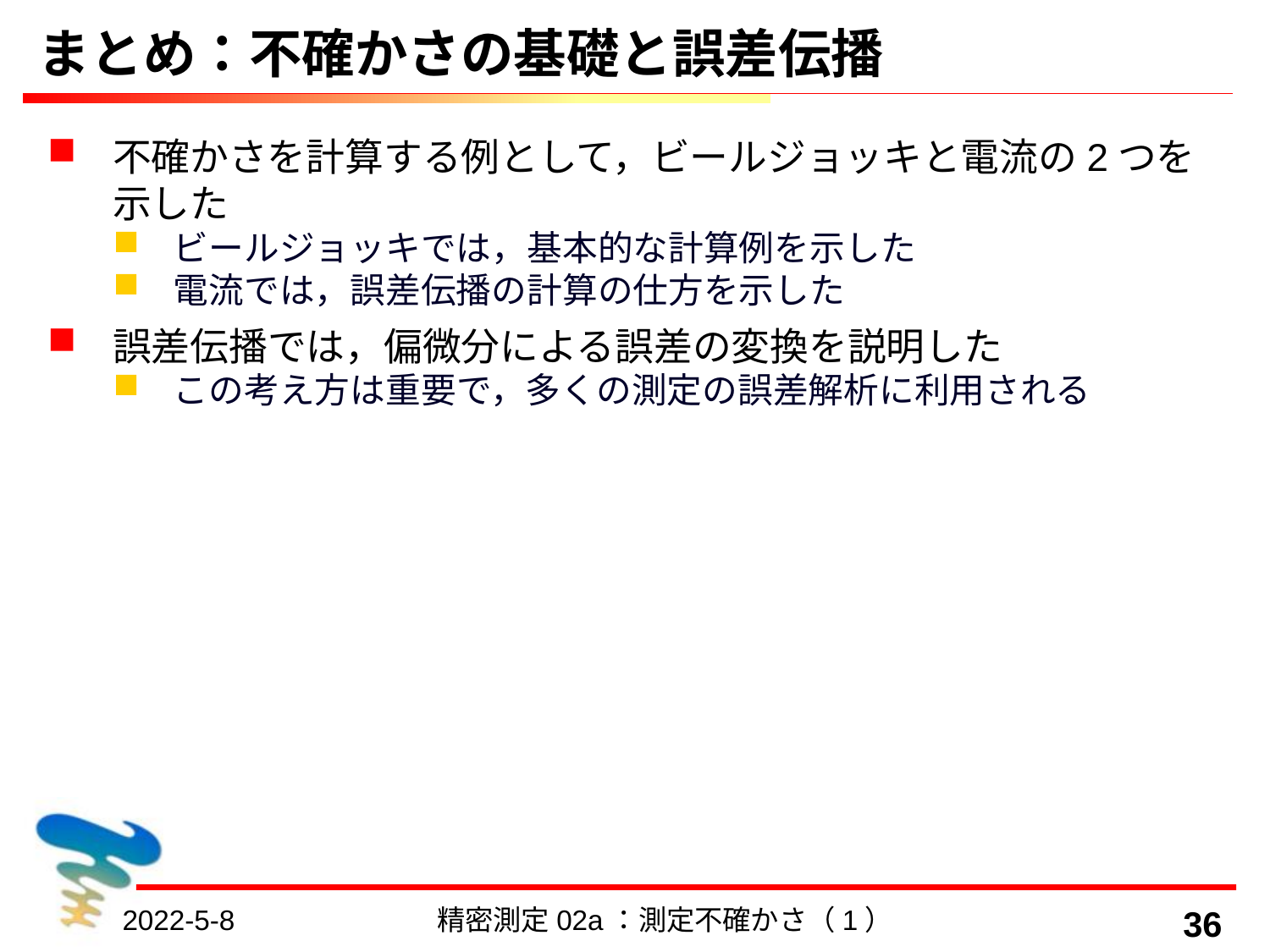

# まとめ：不確かさの基礎と誤差伝播
不確かさを計算する例として，ビールジョッキと電流の2つを示した
ビールジョッキでは，基本的な計算例を示した
電流では，誤差伝播の計算の仕方を示した
誤差伝播では，偏微分による誤差の変換を説明した
この考え方は重要で，多くの測定の誤差解析に利用される
2022-5-8
精密測定02a：測定不確かさ（1）
36